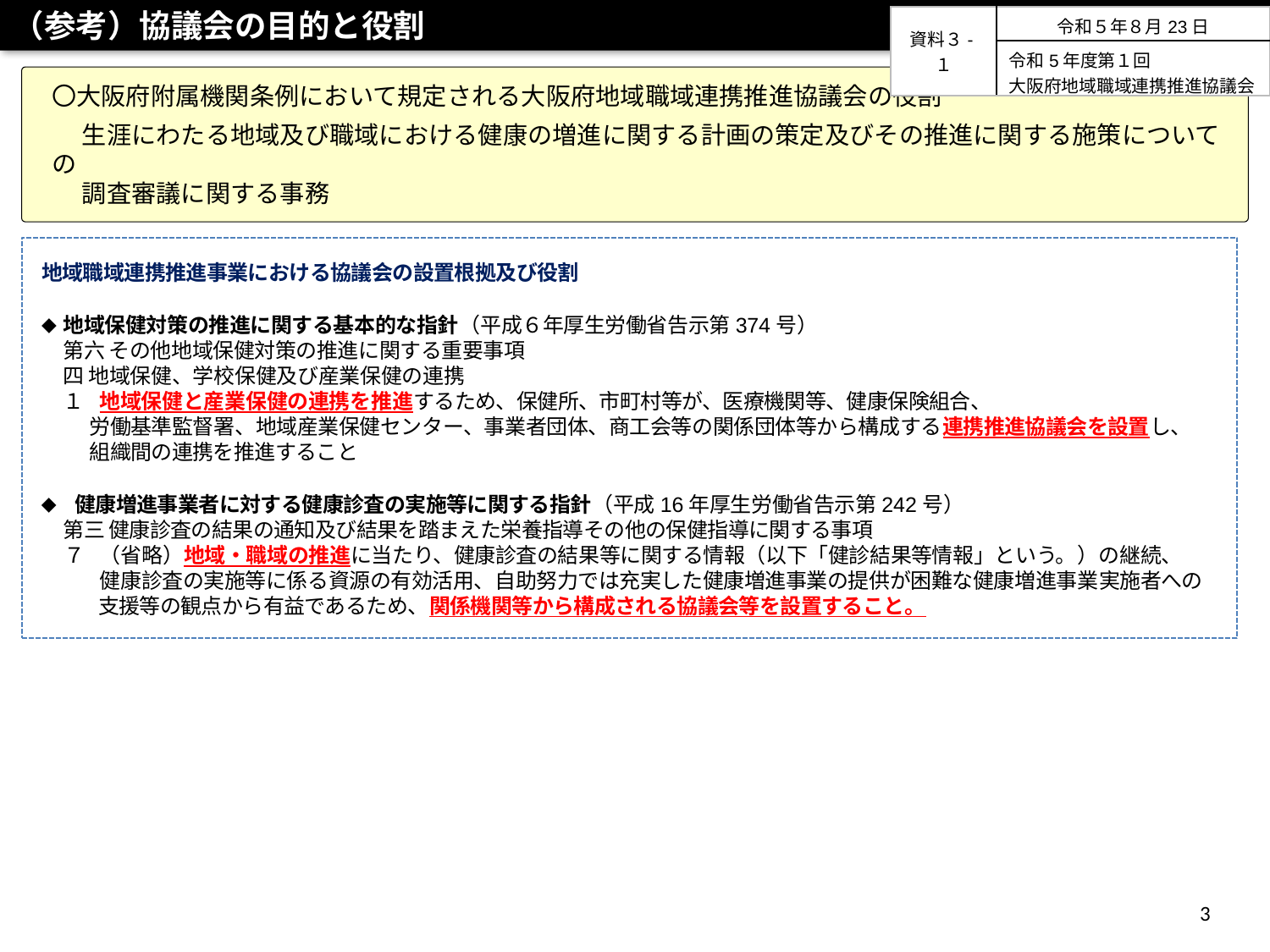

（参考）協議会の目的と役割
| 資料３-１ | 令和５年８月23日 |
| --- | --- |
|  | 令和5年度第１回 大阪府地域職域連携推進協議会 |
〇大阪府附属機関条例において規定される大阪府地域職域連携推進協議会の役割
　 生涯にわたる地域及び職域における健康の増進に関する計画の策定及びその推進に関する施策についての
　 調査審議に関する事務

地域職域連携推進事業における協議会の設置根拠及び役割

地域保健対策の推進に関する基本的な指針（平成６年厚生労働省告示第374号）第六 その他地域保健対策の推進に関する重要事項
四 地域保健、学校保健及び産業保健の連携
１ 地域保健と産業保健の連携を推進するため、保健所、市町村等が、医療機関等、健康保険組合、
     労働基準監督署、地域産業保健センター、事業者団体、商工会等の関係団体等から構成する連携推進協議会を設置し、
     組織間の連携を推進すること

健康増進事業者に対する健康診査の実施等に関する指針（平成16年厚生労働省告示第242号）
第三 健康診査の結果の通知及び結果を踏まえた栄養指導その他の保健指導に関する事項
７ （省略）地域・職域の推進に当たり、健康診査の結果等に関する情報（以下「健診結果等情報」という。）の継続、
       健康診査の実施等に係る資源の有効活用、自助努力では充実した健康増進事業の提供が困難な健康増進事業実施者への
       支援等の観点から有益であるため、関係機関等から構成される協議会等を設置すること。
3